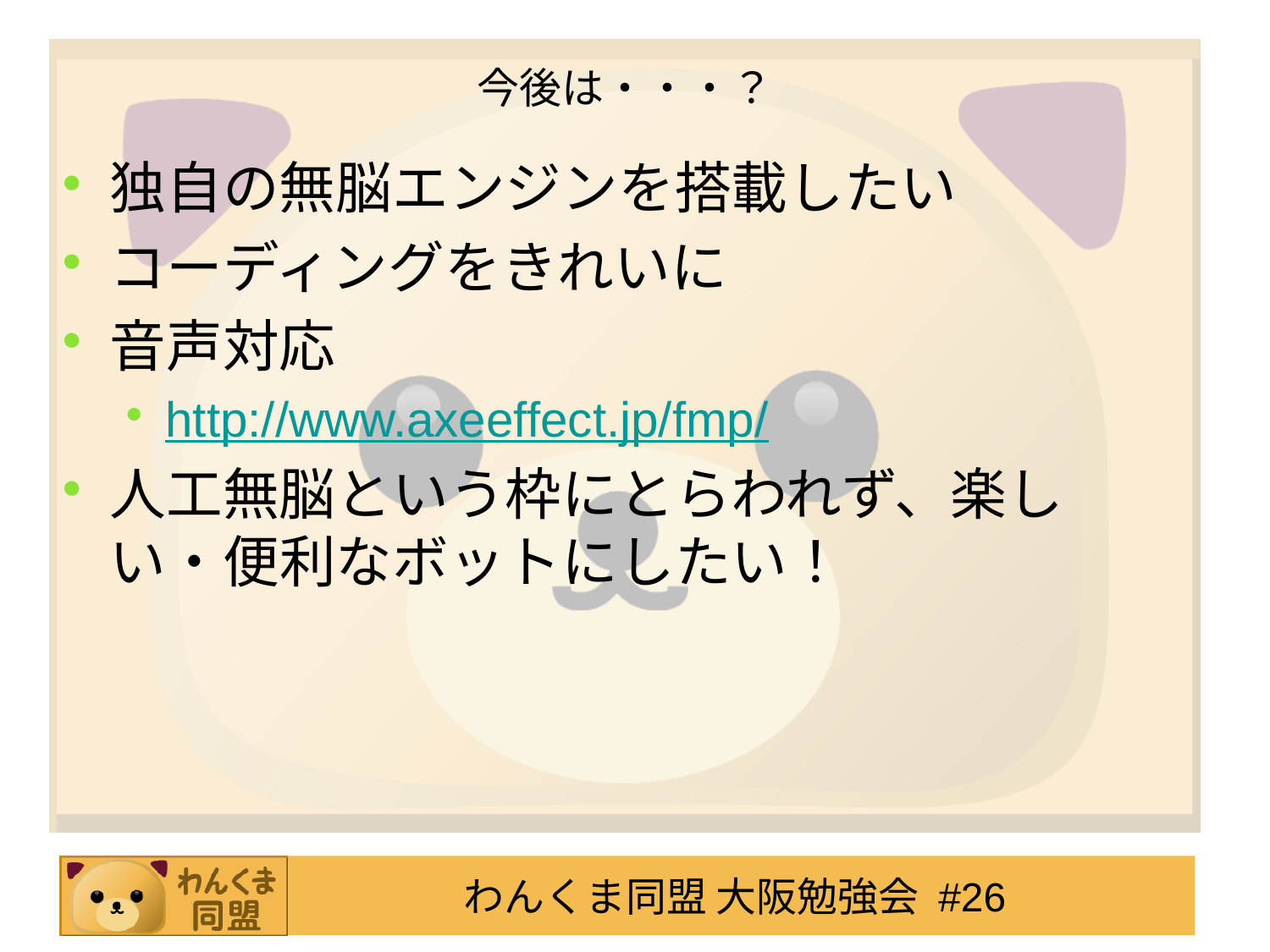

今後は・・・？
独自の無脳エンジンを搭載したい
コーディングをきれいに
音声対応
http://www.axeeffect.jp/fmp/
人工無脳という枠にとらわれず、楽しい・便利なボットにしたい！